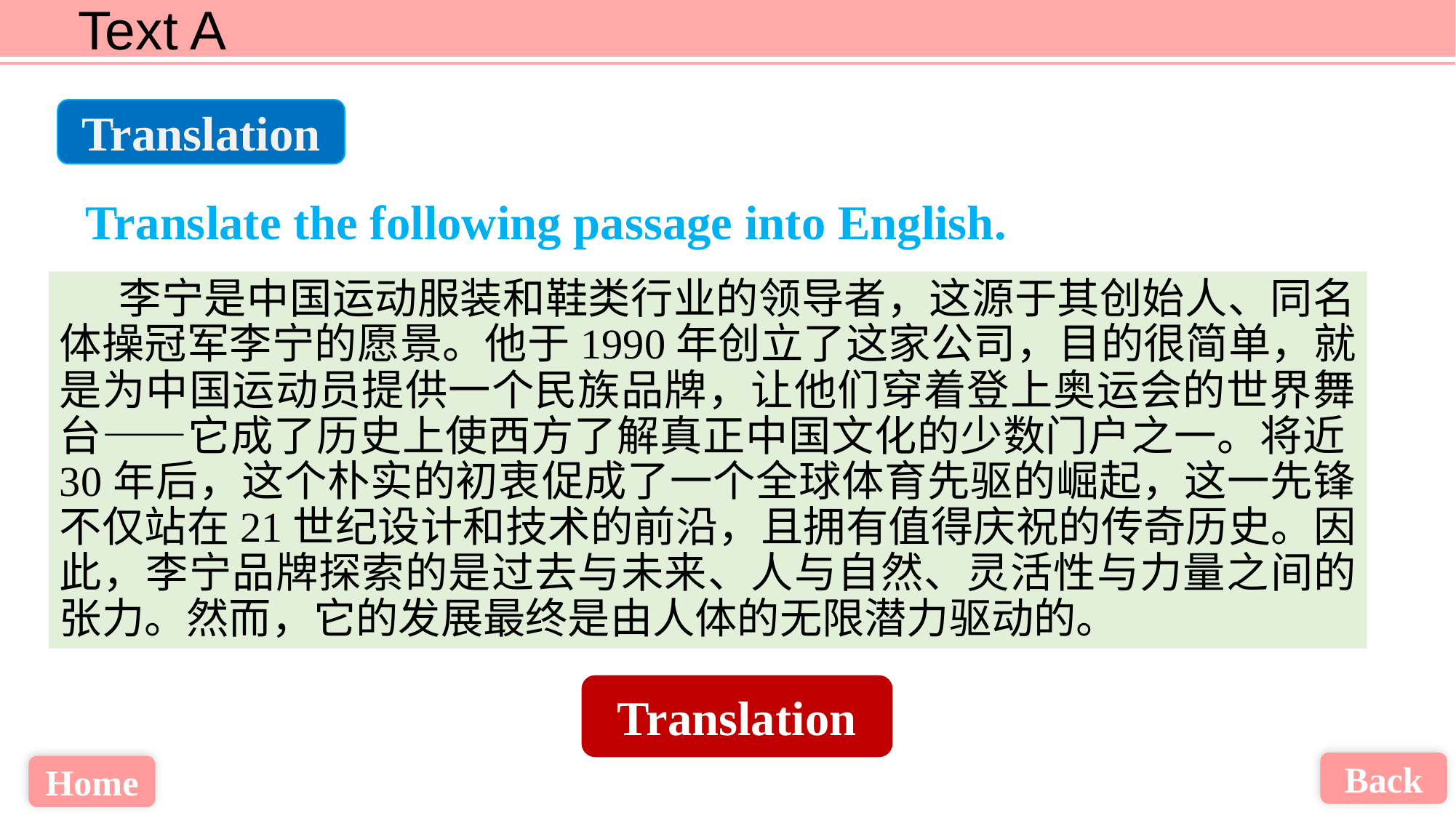

Translation
Translate the following passage into English.
     李宁是中国运动服装和鞋类行业的领导者，这源于其创始人、同名体操冠军李宁的愿景。他于1990年创立了这家公司，目的很简单，就是为中国运动员提供一个民族品牌，让他们穿着登上奥运会的世界舞台——它成了历史上使西方了解真正中国文化的少数门户之一。将近30年后，这个朴实的初衷促成了一个全球体育先驱的崛起，这一先锋不仅站在21世纪设计和技术的前沿，且拥有值得庆祝的传奇历史。因此，李宁品牌探索的是过去与未来、人与自然、灵活性与力量之间的张力。然而，它的发展最终是由人体的无限潜力驱动的。
Translation
Back